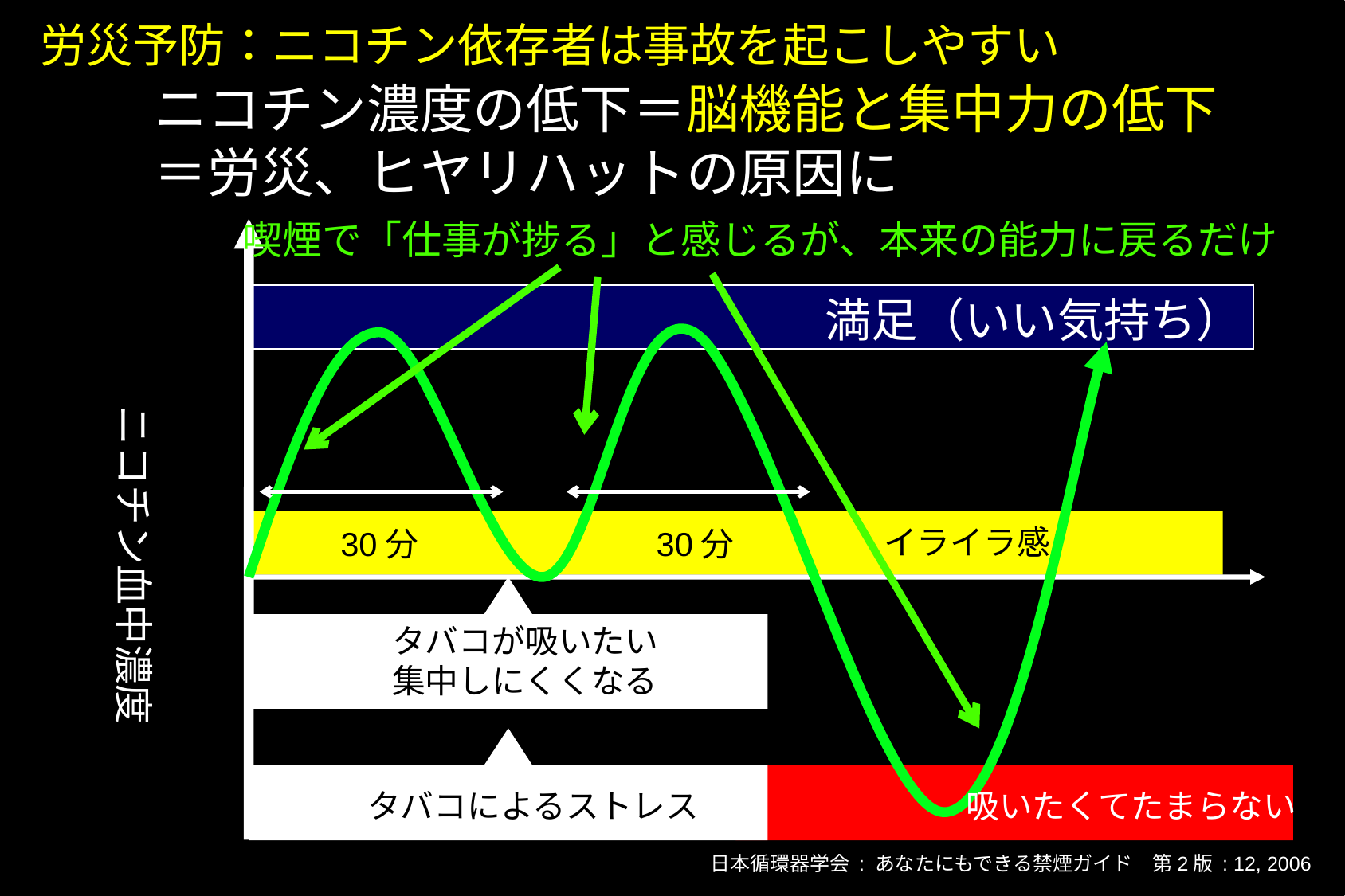

# 労災予防：ニコチン依存者は事故を起こしやすい
ニコチン濃度の低下＝脳機能と集中力の低下
＝労災、ヒヤリハットの原因に
喫煙で「仕事が捗る」と感じるが、本来の能力に戻るだけ

満足（いい気持ち）

ニコチン血中濃度

イライラ感
30分
30分

タバコが吸いたい
集中しにくくなる

タバコによるストレス
吸いたくてたまらない
日本循環器学会 : あなたにもできる禁煙ガイド　第2版 : 12, 2006